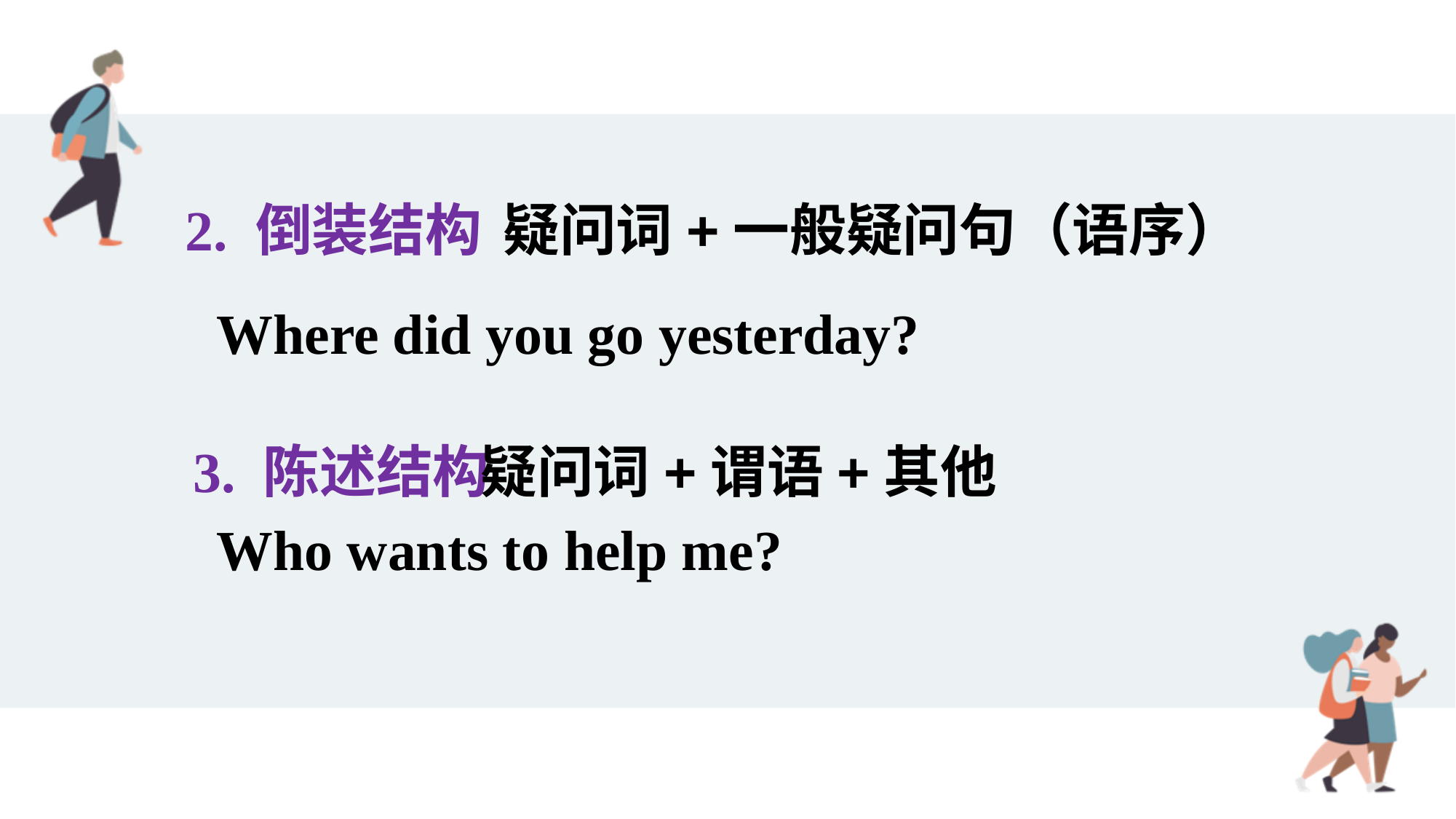

疑问词+一般疑问句（语序）
2. 倒装结构
Where did you go yesterday?
疑问词+谓语+其他
3. 陈述结构
Who wants to help me?